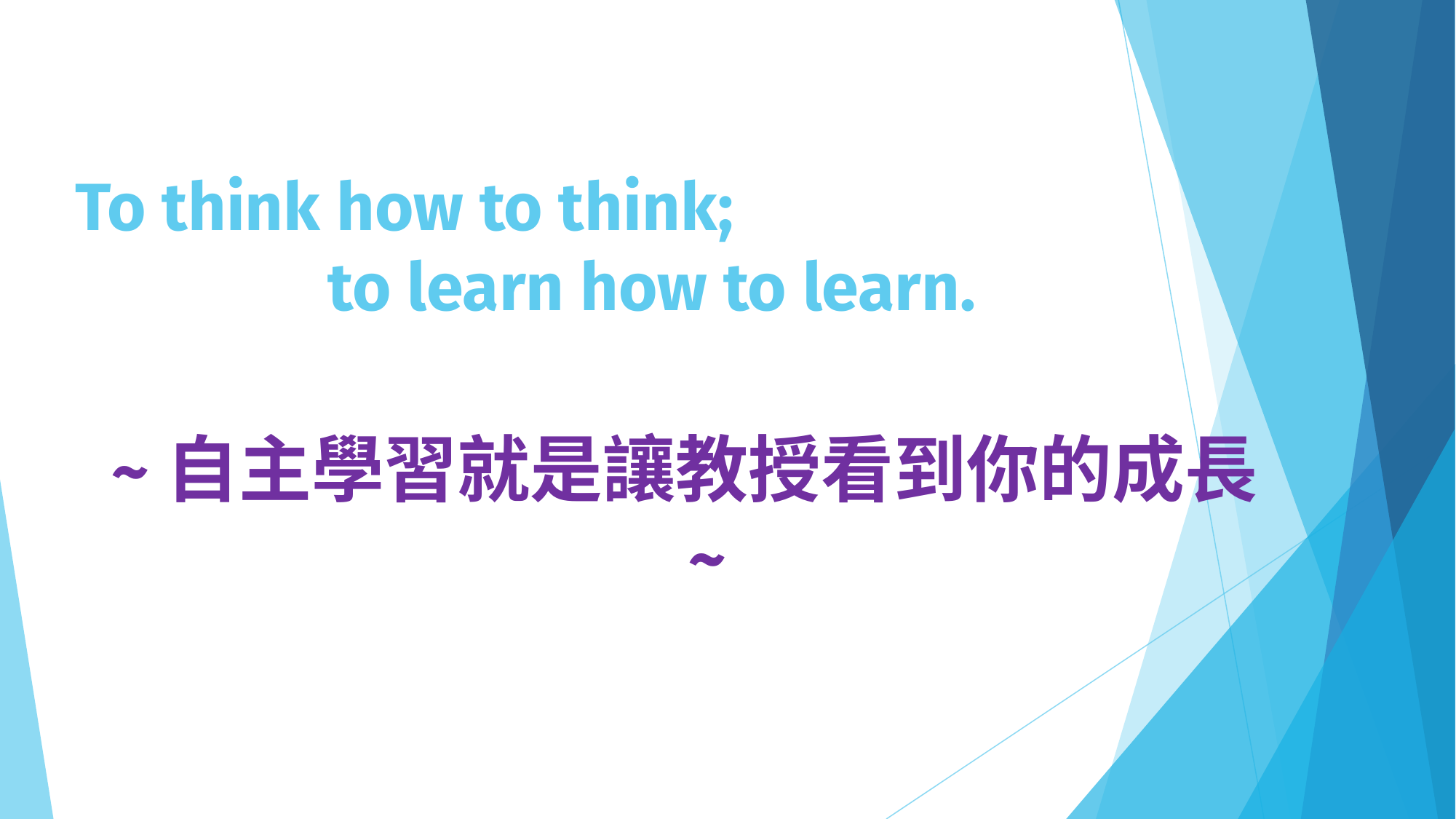

# To think how to think; to learn how to learn.
~自主學習就是讓教授看到你的成長~